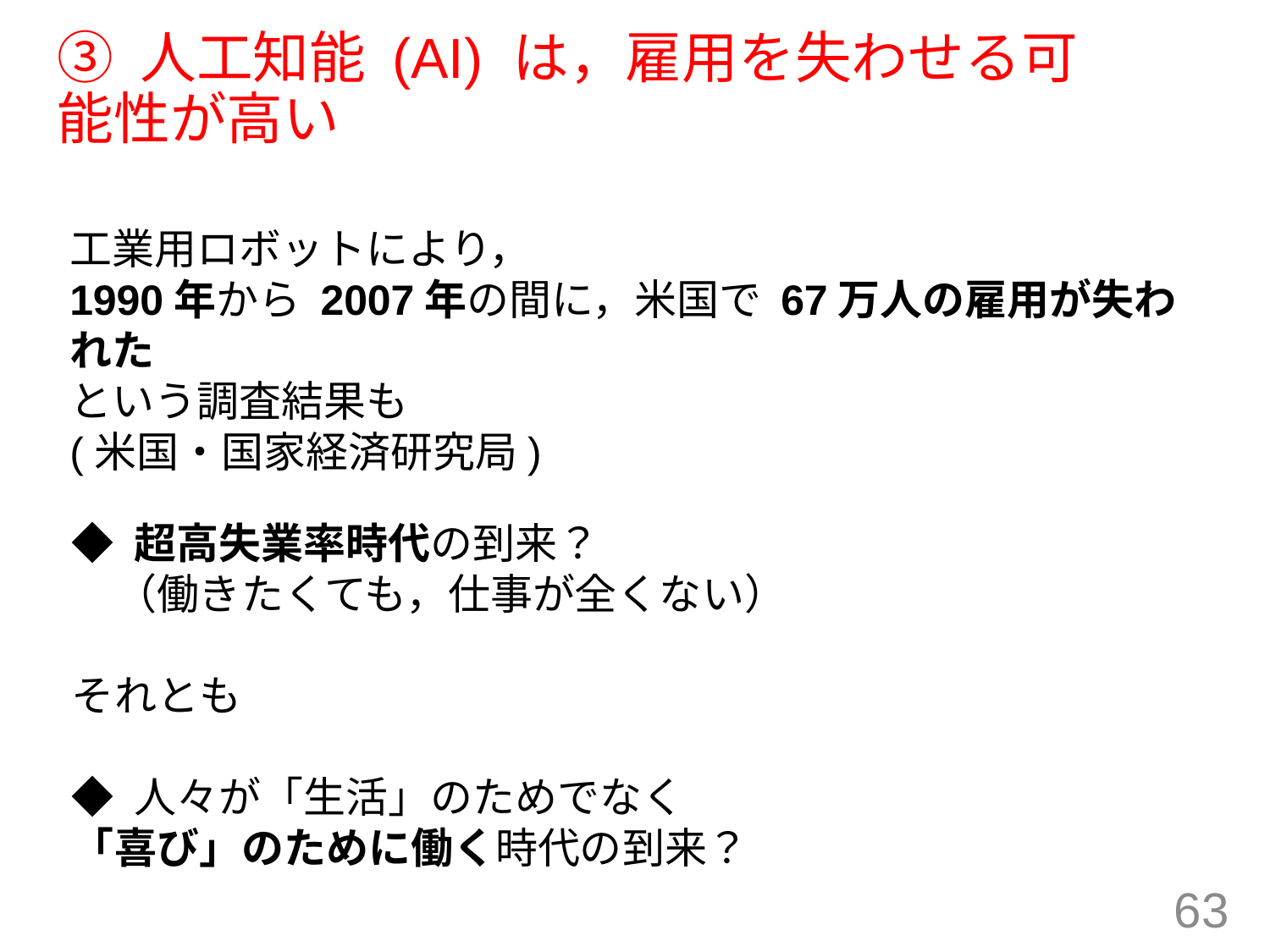

# ③ 人工知能 (AI) は，雇用を失わせる可能性が高い
工業用ロボットにより，
1990年から 2007年の間に，米国で 67万人の雇用が失われた
という調査結果も
(米国・国家経済研究局)
◆ 超高失業率時代の到来？
　（働きたくても，仕事が全くない）

それとも

◆ 人々が「生活」のためでなく
「喜び」のために働く時代の到来？
63